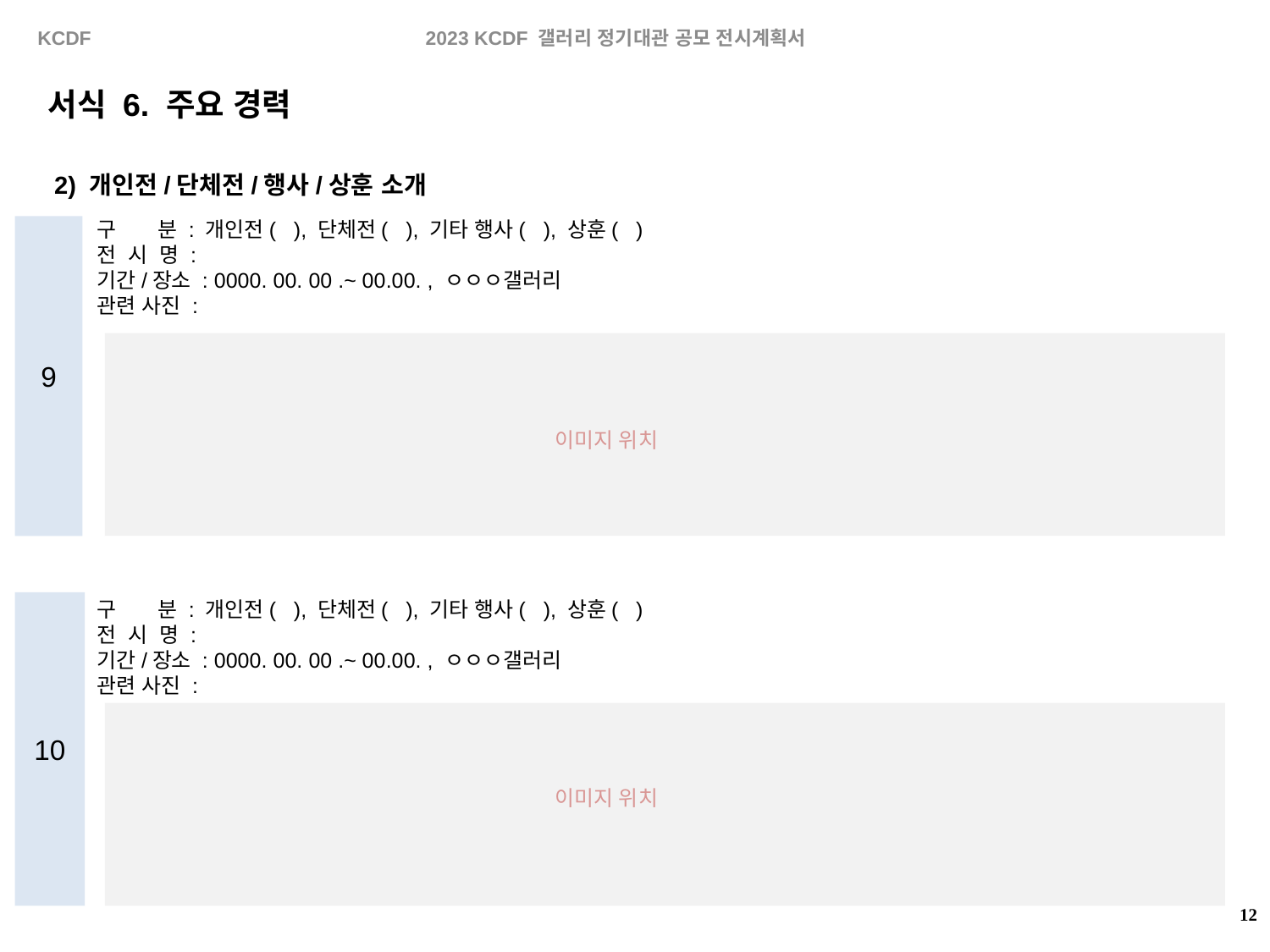

서식 6. 주요 경력
2) 개인전/단체전/행사/상훈 소개
구       분 : 개인전(   ), 단체전(   ), 기타 행사(   ), 상훈(   )
전  시  명 :
기간/장소 : 0000. 00. 00 .~ 00.00. , ㅇㅇㅇ갤러리
관련 사진 :
9

이미지 위치
구       분 : 개인전(   ), 단체전(   ), 기타 행사(   ), 상훈(   )
전  시  명 :
기간/장소 : 0000. 00. 00 .~ 00.00. , ㅇㅇㅇ갤러리
관련 사진 :
10

이미지 위치
12